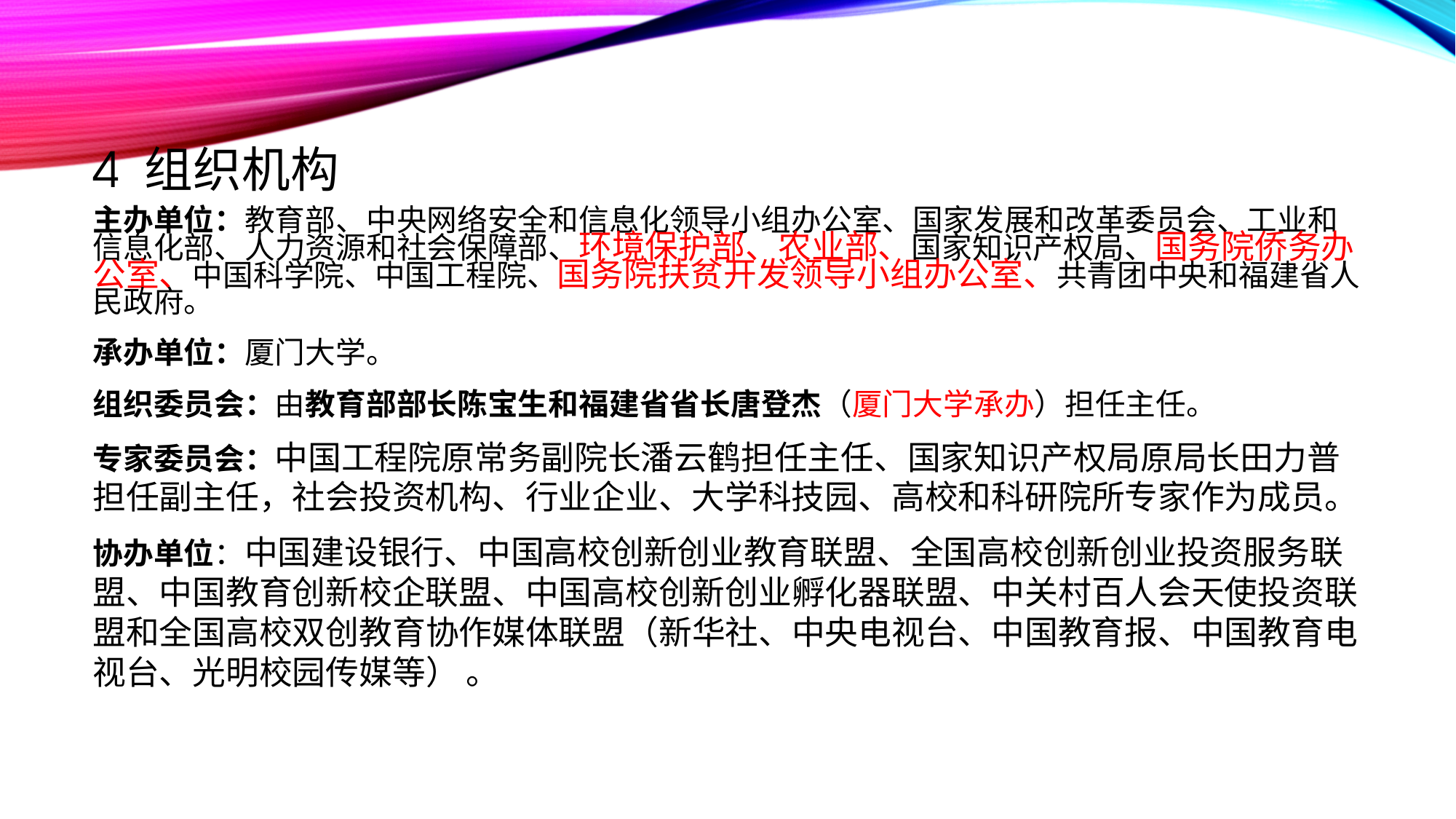

4 组织机构
主办单位：教育部、中央网络安全和信息化领导小组办公室、国家发展和改革委员会、工业和信息化部、人力资源和社会保障部、环境保护部、农业部、国家知识产权局、国务院侨务办公室、中国科学院、中国工程院、国务院扶贫开发领导小组办公室、共青团中央和福建省人民政府。
承办单位：厦门大学。
组织委员会：由教育部部长陈宝生和福建省省长唐登杰（厦门大学承办）担任主任。
专家委员会：中国工程院原常务副院长潘云鹤担任主任、国家知识产权局原局长田力普担任副主任，社会投资机构、行业企业、大学科技园、高校和科研院所专家作为成员。
协办单位：中国建设银行、中国高校创新创业教育联盟、全国高校创新创业投资服务联盟、中国教育创新校企联盟、中国高校创新创业孵化器联盟、中关村百人会天使投资联盟和全国高校双创教育协作媒体联盟（新华社、中央电视台、中国教育报、中国教育电视台、光明校园传媒等） 。